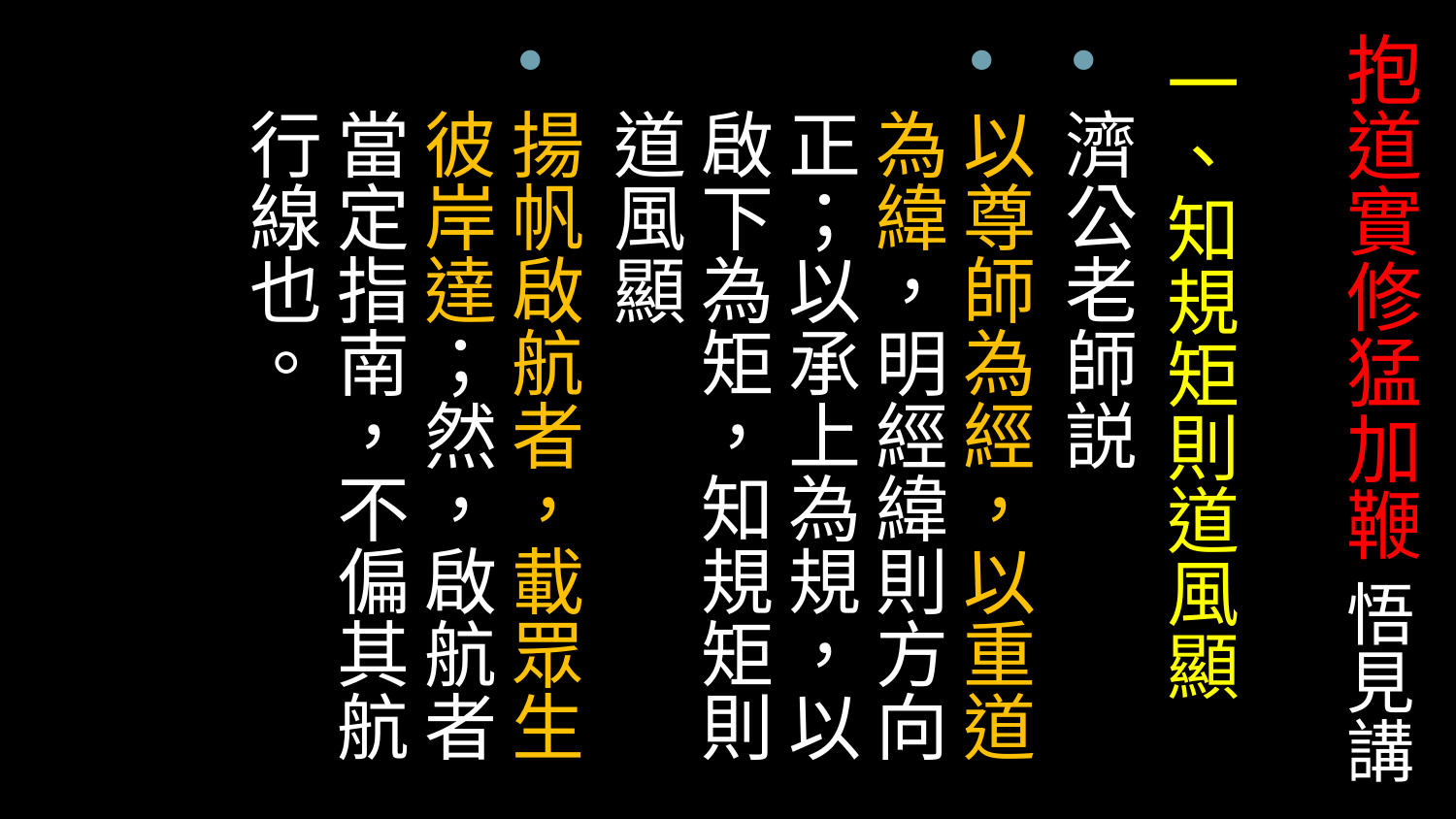

# 抱道實修猛加鞭 悟見講
一、知規矩則道風顯
濟公老師説
以尊師為經，以重道為緯，明經緯則方向正；以承上為規，以啟下為矩，知規矩則道風顯
揚帆啟航者，載眾生彼岸達；然，啟航者當定指南，不偏其航行線也。